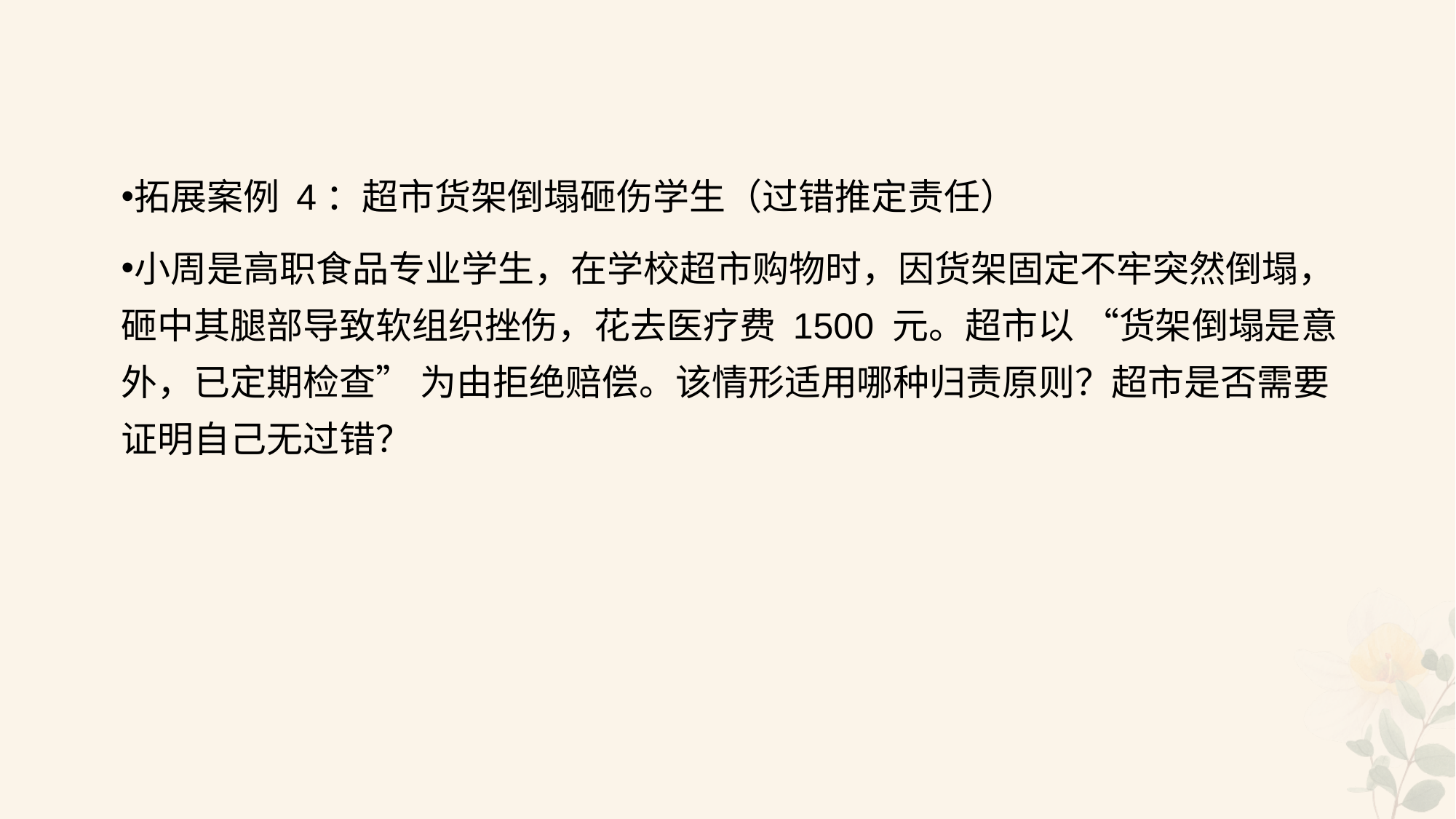

#
拓展案例 4：超市货架倒塌砸伤学生（过错推定责任）
小周是高职食品专业学生，在学校超市购物时，因货架固定不牢突然倒塌，砸中其腿部导致软组织挫伤，花去医疗费 1500 元。超市以 “货架倒塌是意外，已定期检查” 为由拒绝赔偿。该情形适用哪种归责原则？超市是否需要证明自己无过错？